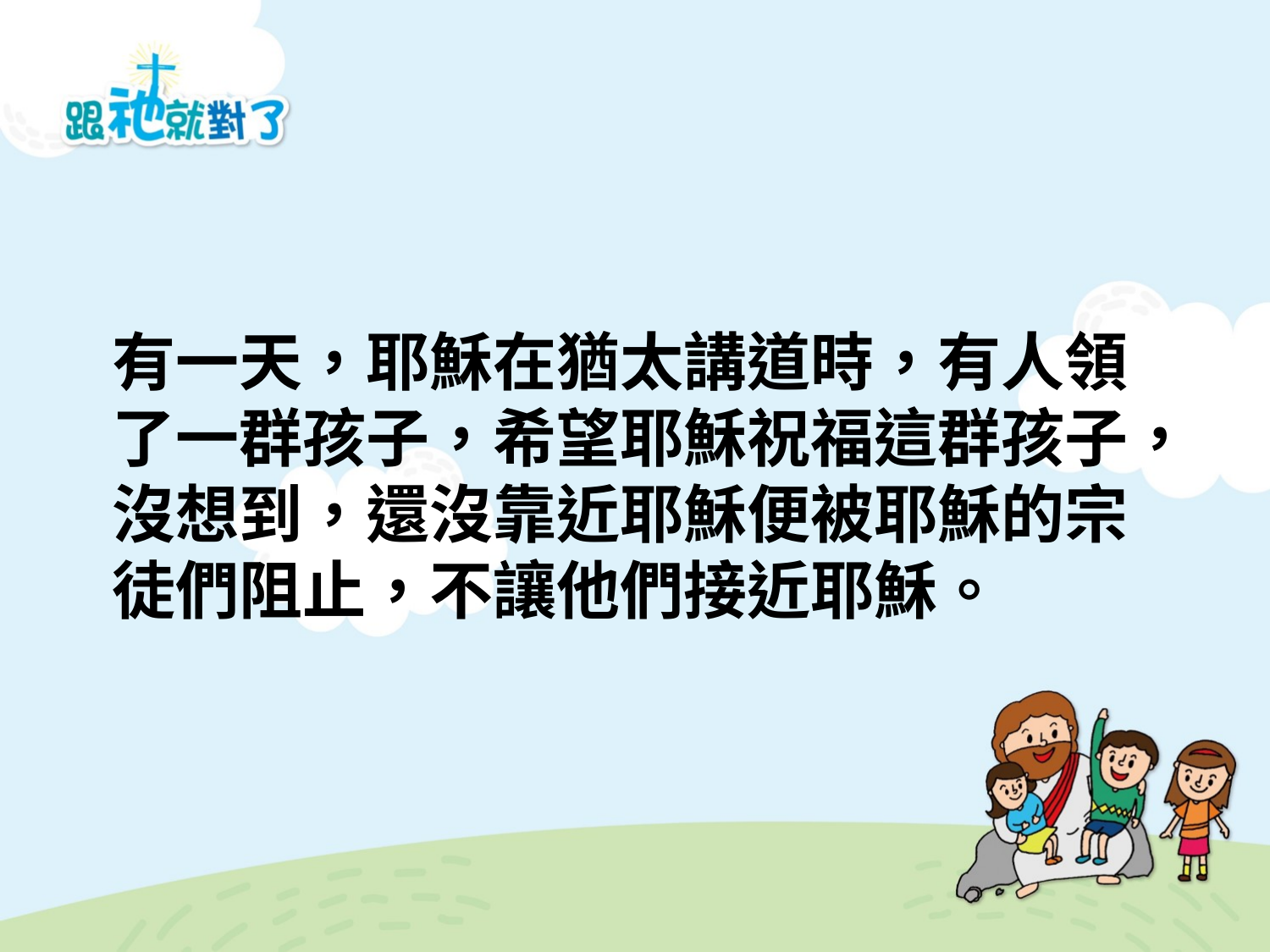

有一天，耶穌在猶太講道時，有人領了一群孩子，希望耶穌祝福這群孩子，沒想到，還沒靠近耶穌便被耶穌的宗徒們阻止，不讓他們接近耶穌。